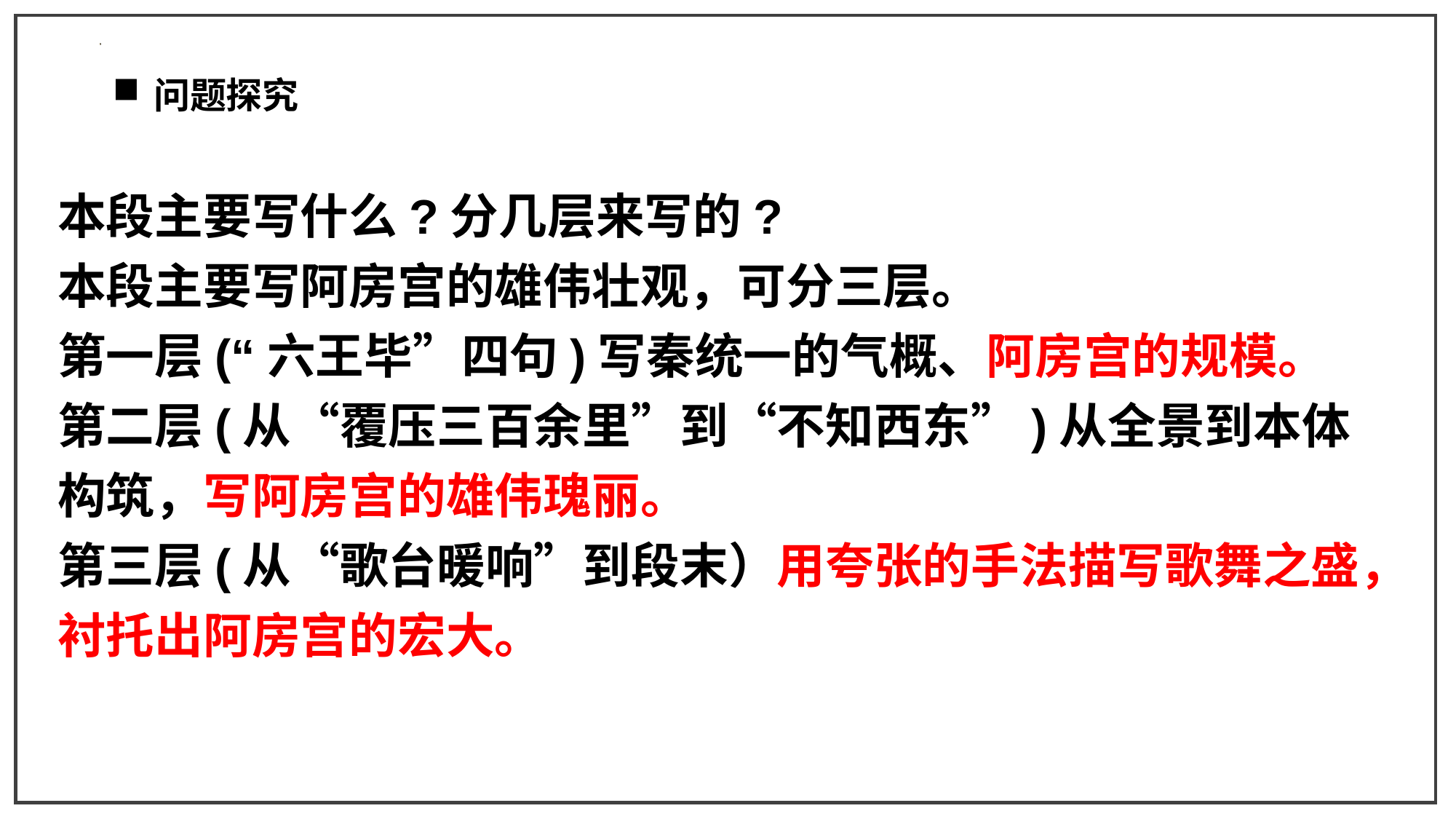

问题探究
本段主要写什么?分几层来写的?
本段主要写阿房宫的雄伟壮观，可分三层。
第一层(“六王毕”四句)写秦统一的气概、阿房宫的规模。
第二层(从“覆压三百余里”到“不知西东”)从全景到本体构筑，写阿房宫的雄伟瑰丽。
第三层(从“歌台暖响”到段末）用夸张的手法描写歌舞之盛，衬托出阿房宫的宏大。